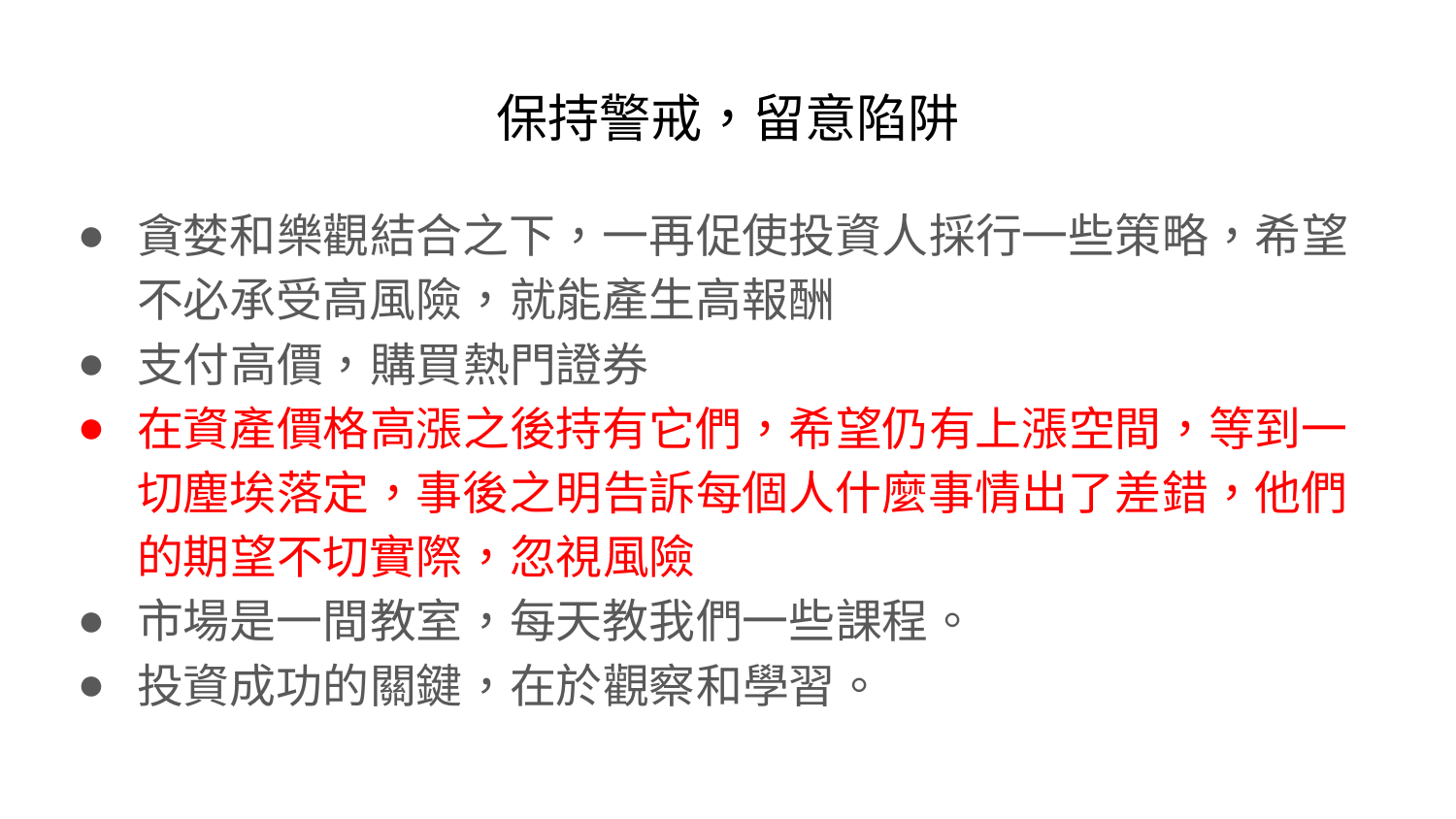

# 保持警戒，留意陷阱
貪婪和樂觀結合之下，一再促使投資人採行一些策略，希望不必承受高風險，就能產生高報酬
支付高價，購買熱門證券
在資產價格高漲之後持有它們，希望仍有上漲空間，等到一切塵埃落定，事後之明告訴每個人什麼事情出了差錯，他們的期望不切實際，忽視風險
市場是一間教室，每天教我們一些課程。
投資成功的關鍵，在於觀察和學習。